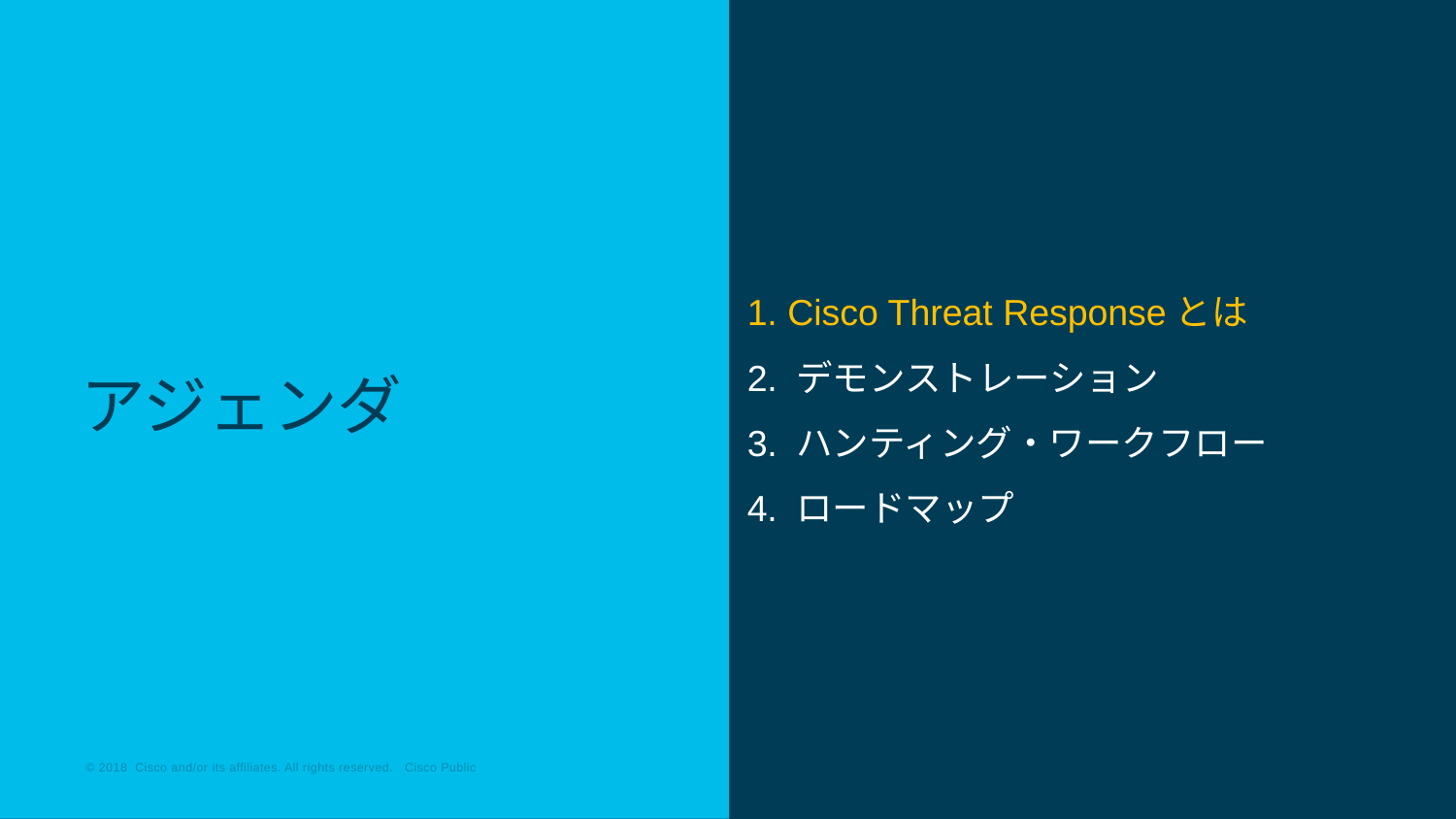

1. Cisco Threat Responseとは
2. デモンストレーション
3. ハンティング・ワークフロー
4. ロードマップ
# アジェンダ